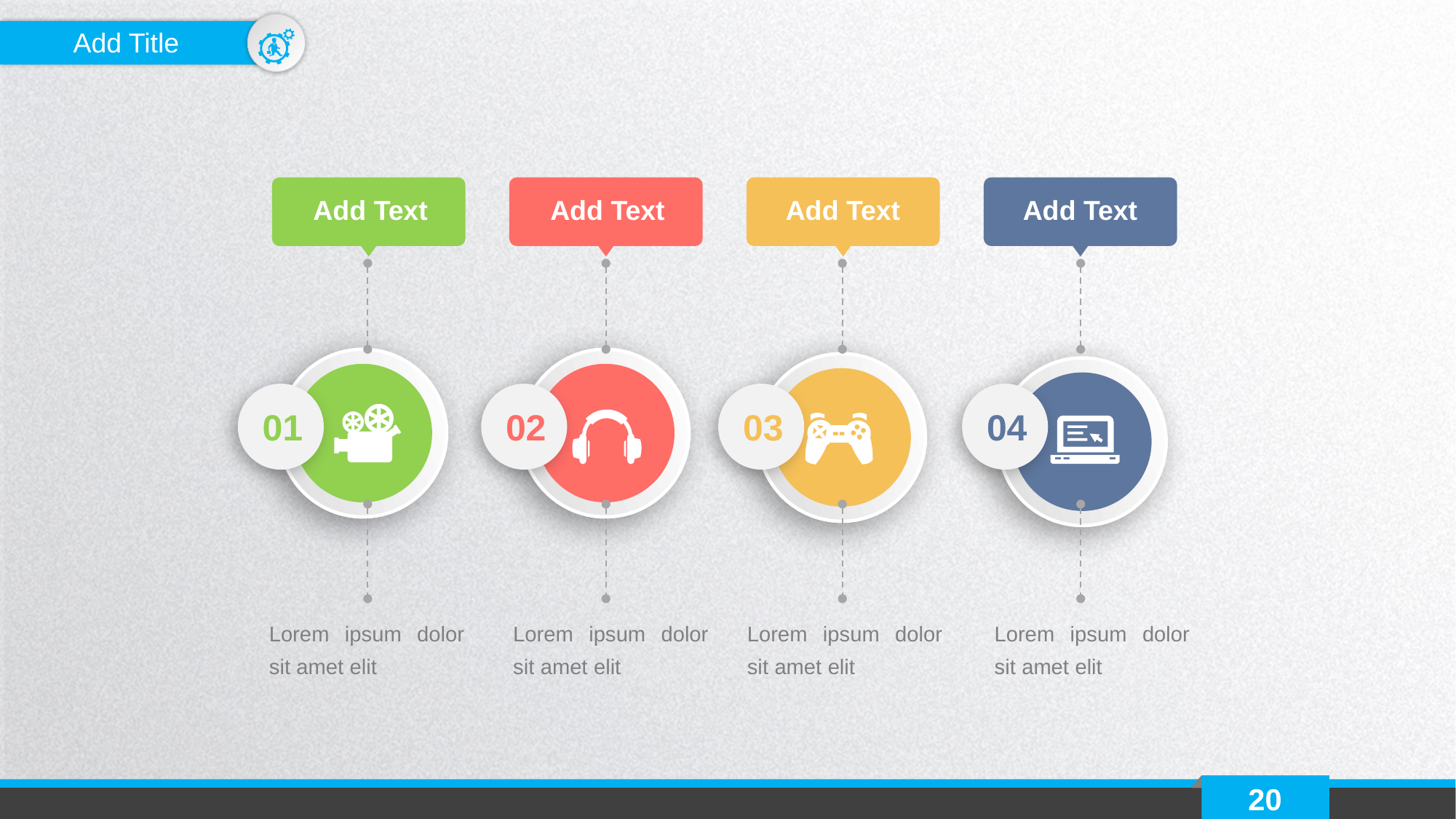

Add Title

Add Text

Add Text

Add Text

Add Text

01

02

03

04

Lorem ipsum dolor sit amet elit
Lorem ipsum dolor sit amet elit
Lorem ipsum dolor sit amet elit
Lorem ipsum dolor sit amet elit

20

延时符